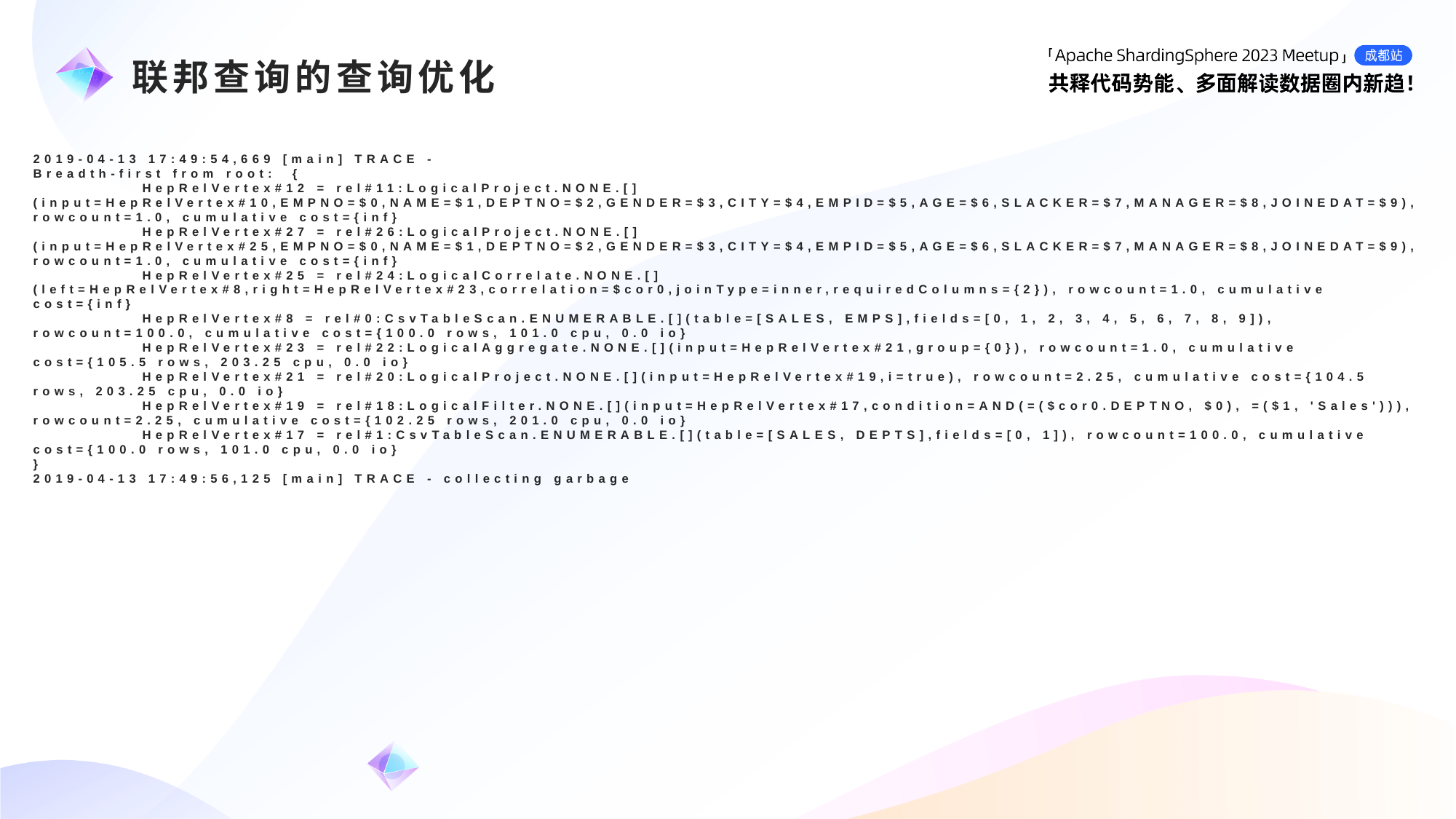

e7d195523061f1c0c2b73831c94a3edc981f60e396d3e182073EE1468018468A7F192AE5E5CD515B6C3125F8AF6E4EE646174E8CF0B46FD19828DCE8CDA3B3A044A74F0E769C5FA8CB87AB6FC303C8BA3785FAC64AF5424764E128FECAE4CC727650C04623638EBB0E38E204334561D5C6A1F0CAD760F6FBB7D9E209A4CCD06739B0CBDF42479AA5F56606813F7B2771
联邦查询的查询优化
2019-04-13 17:49:54,669 [main] TRACE -
Breadth-first from root:  {
	HepRelVertex#12 = rel#11:LogicalProject.NONE.[](input=HepRelVertex#10,EMPNO=$0,NAME=$1,DEPTNO=$2,GENDER=$3,CITY=$4,EMPID=$5,AGE=$6,SLACKER=$7,MANAGER=$8,JOINEDAT=$9), rowcount=1.0, cumulative cost={inf}
	HepRelVertex#27 = rel#26:LogicalProject.NONE.[](input=HepRelVertex#25,EMPNO=$0,NAME=$1,DEPTNO=$2,GENDER=$3,CITY=$4,EMPID=$5,AGE=$6,SLACKER=$7,MANAGER=$8,JOINEDAT=$9), rowcount=1.0, cumulative cost={inf}
	HepRelVertex#25 = rel#24:LogicalCorrelate.NONE.[](left=HepRelVertex#8,right=HepRelVertex#23,correlation=$cor0,joinType=inner,requiredColumns={2}), rowcount=1.0, cumulative cost={inf}
	HepRelVertex#8 = rel#0:CsvTableScan.ENUMERABLE.[](table=[SALES, EMPS],fields=[0, 1, 2, 3, 4, 5, 6, 7, 8, 9]), rowcount=100.0, cumulative cost={100.0 rows, 101.0 cpu, 0.0 io}
	HepRelVertex#23 = rel#22:LogicalAggregate.NONE.[](input=HepRelVertex#21,group={0}), rowcount=1.0, cumulative cost={105.5 rows, 203.25 cpu, 0.0 io}
	HepRelVertex#21 = rel#20:LogicalProject.NONE.[](input=HepRelVertex#19,i=true), rowcount=2.25, cumulative cost={104.5 rows, 203.25 cpu, 0.0 io}
	HepRelVertex#19 = rel#18:LogicalFilter.NONE.[](input=HepRelVertex#17,condition=AND(=($cor0.DEPTNO, $0), =($1, 'Sales'))), rowcount=2.25, cumulative cost={102.25 rows, 201.0 cpu, 0.0 io}
	HepRelVertex#17 = rel#1:CsvTableScan.ENUMERABLE.[](table=[SALES, DEPTS],fields=[0, 1]), rowcount=100.0, cumulative cost={100.0 rows, 101.0 cpu, 0.0 io}
}
2019-04-13 17:49:56,125 [main] TRACE - collecting garbage